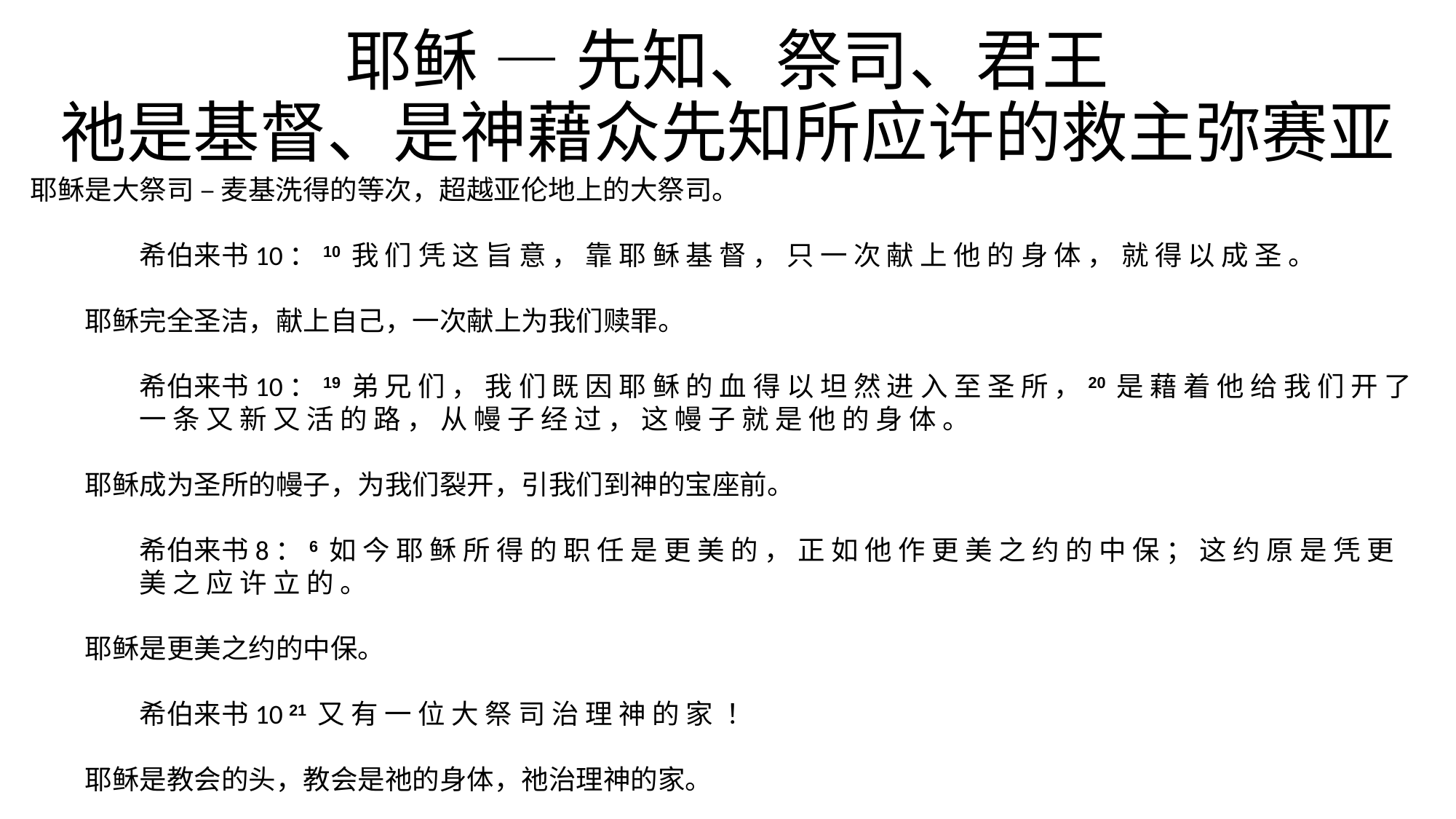

# 耶稣 — 先知、祭司、君王 祂是基督、是神藉众先知所应许的救主弥赛亚
耶稣是大祭司 – 麦基洗得的等次，超越亚伦地上的大祭司。

希伯来书10：10 我 们 凭 这 旨 意 ， 靠 耶 稣 基 督 ， 只 一 次 献 上 他 的 身 体 ， 就 得 以 成 圣 。

耶稣完全圣洁，献上自己，一次献上为我们赎罪。

希伯来书10：19 弟 兄 们 ， 我 们 既 因 耶 稣 的 血 得 以 坦 然 进 入 至 圣 所 ，20 是 藉 着 他 给 我 们 开 了 一 条 又 新 又 活 的 路 ， 从 幔 子 经 过 ， 这 幔 子 就 是 他 的 身 体 。

耶稣成为圣所的幔子，为我们裂开，引我们到神的宝座前。

希伯来书8：6 如 今 耶 稣 所 得 的 职 任 是 更 美 的 ， 正 如 他 作 更 美 之 约 的 中 保 ； 这 约 原 是 凭 更 美 之 应 许 立 的 。

耶稣是更美之约的中保。

希伯来书10 21 又 有 一 位 大 祭 司 治 理 神 的 家 ！

耶稣是教会的头，教会是祂的身体，祂治理神的家。